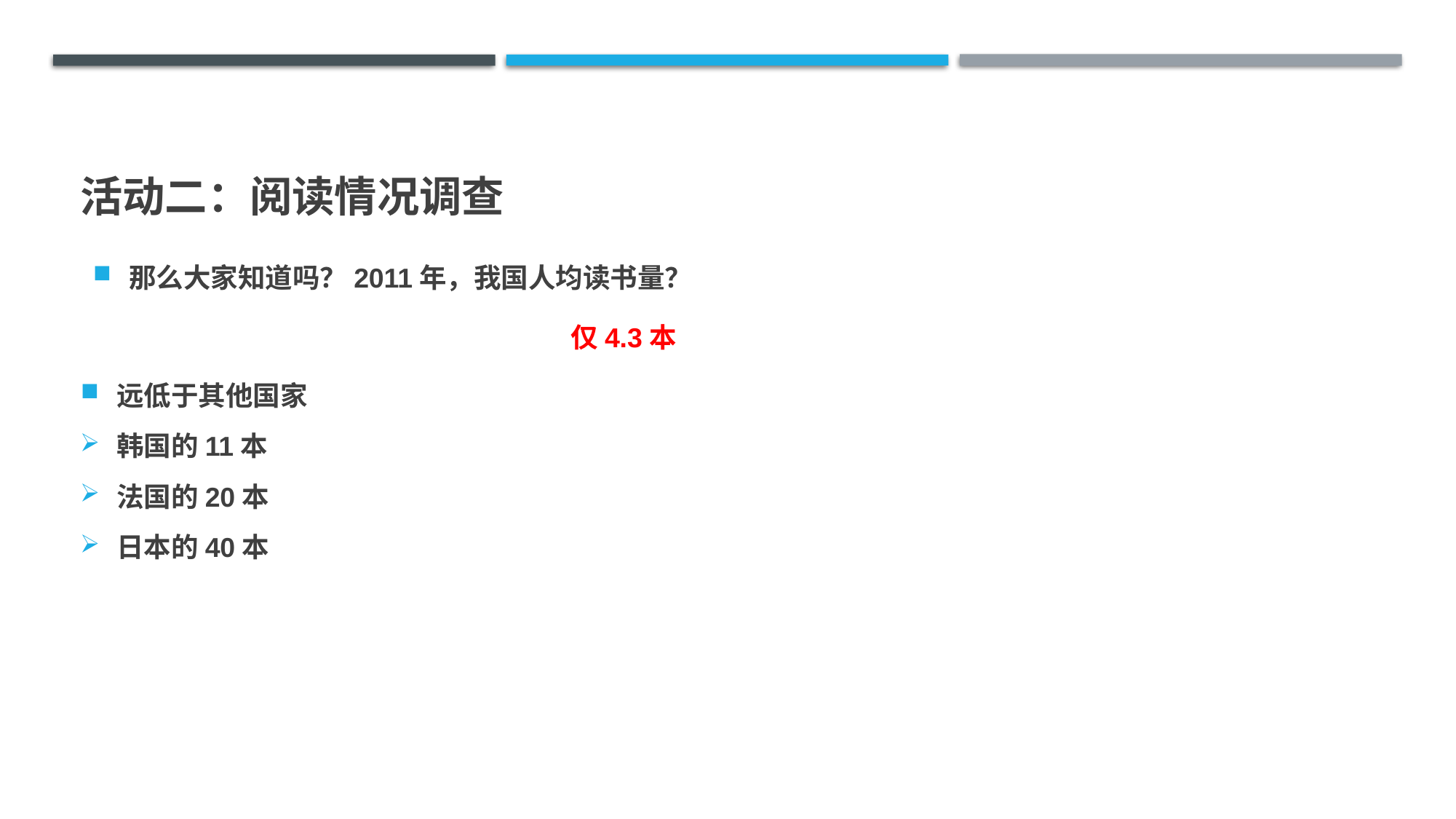

# 活动二：阅读情况调查
那么大家知道吗？2011年，我国人均读书量？
仅4.3本
远低于其他国家
韩国的11本
法国的20本
日本的40本